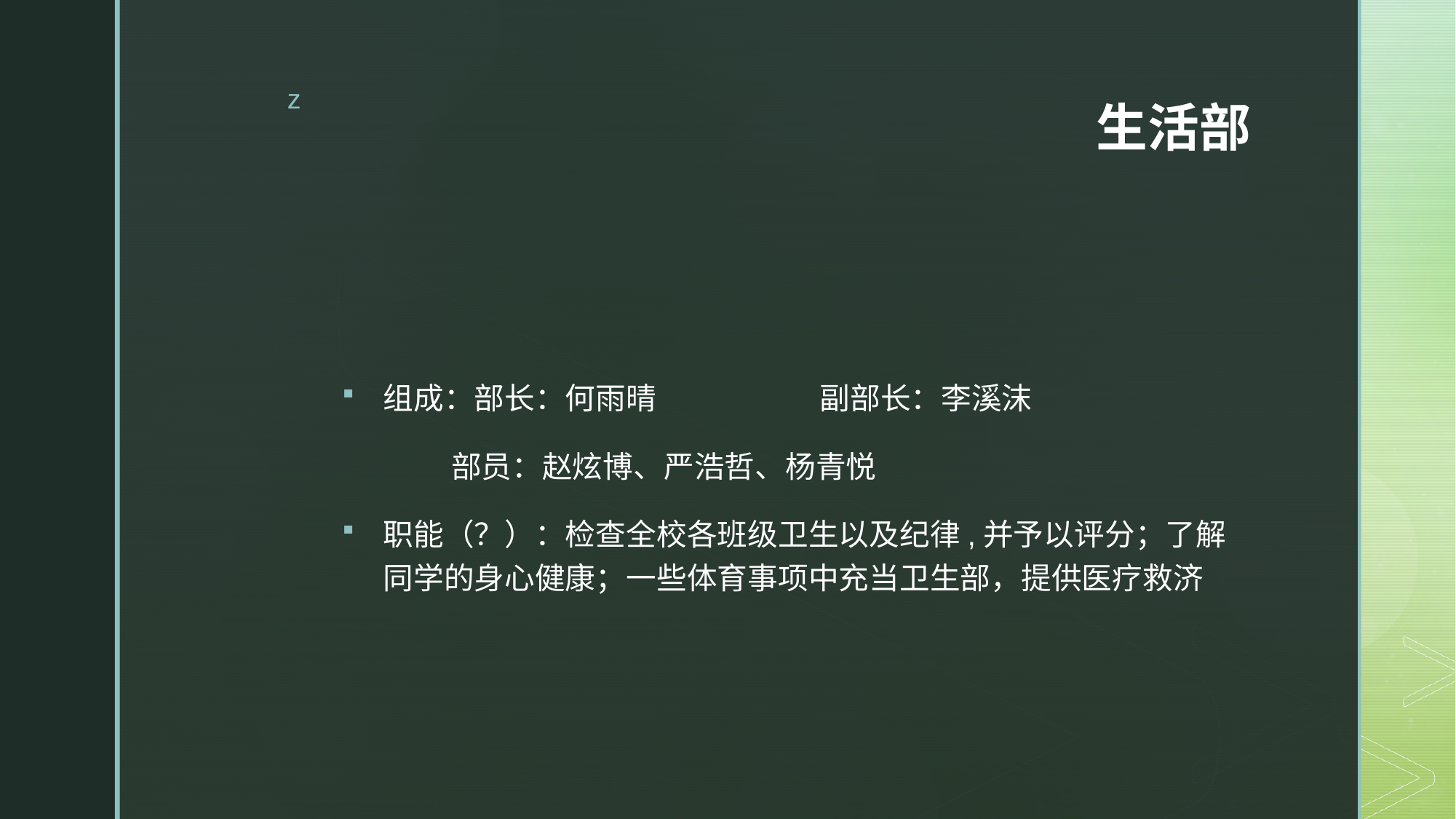

# 生活部
组成：部长：何雨晴		副部长：李溪沫
	部员：赵炫博、严浩哲、杨青悦
职能（？）：检查全校各班级卫生以及纪律,并予以评分；了解同学的身心健康；一些体育事项中充当卫生部，提供医疗救济